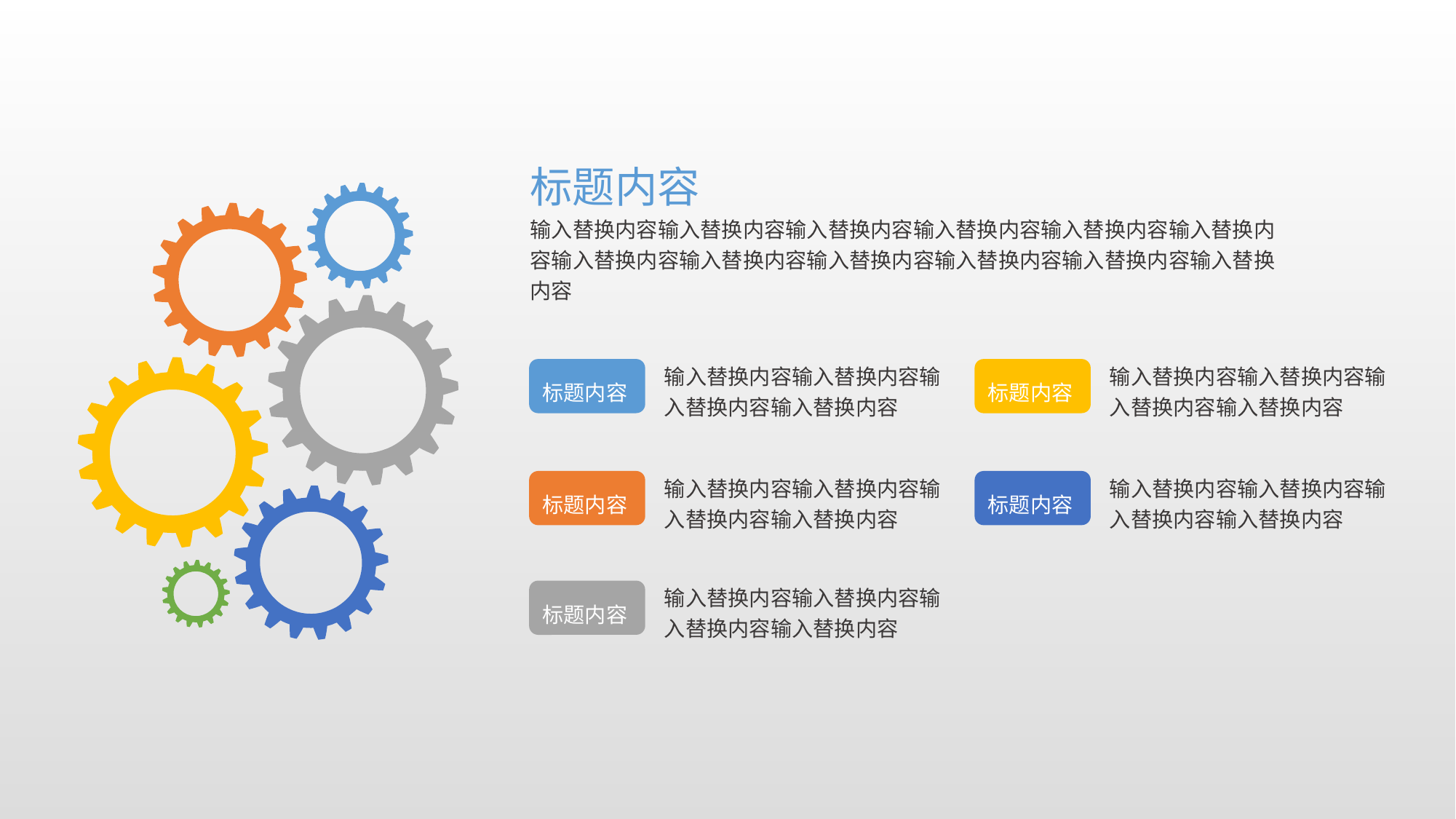

标题内容
输入替换内容输入替换内容输入替换内容输入替换内容输入替换内容输入替换内容输入替换内容输入替换内容输入替换内容输入替换内容输入替换内容输入替换内容

输入替换内容输入替换内容输入替换内容输入替换内容
输入替换内容输入替换内容输入替换内容输入替换内容

标题内容
标题内容
输入替换内容输入替换内容输入替换内容输入替换内容
输入替换内容输入替换内容输入替换内容输入替换内容
标题内容
标题内容

输入替换内容输入替换内容输入替换内容输入替换内容
标题内容